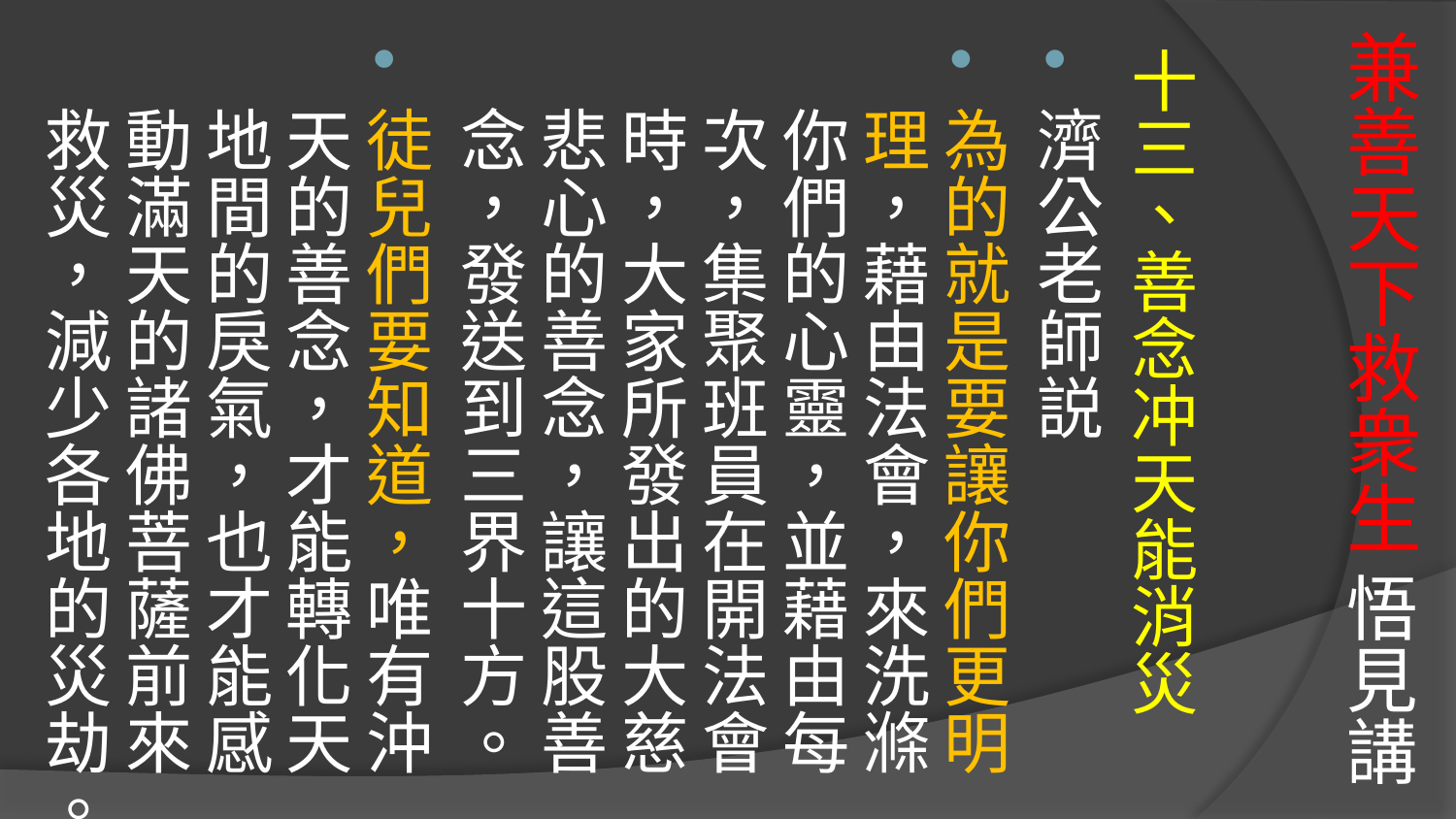

# 兼善天下救衆生 悟見講
十三、善念冲天能消災
濟公老師説
為的就是要讓你們更明理，藉由法會，來洗滌你們的心靈，並藉由每次，集聚班員在開法會時，大家所發出的大慈悲心的善念，讓這股善念，發送到三界十方。
徒兒們要知道，唯有沖天的善念，才能轉化天地間的戾氣，也才能感動滿天的諸佛菩薩前來救災，減少各地的災劫。